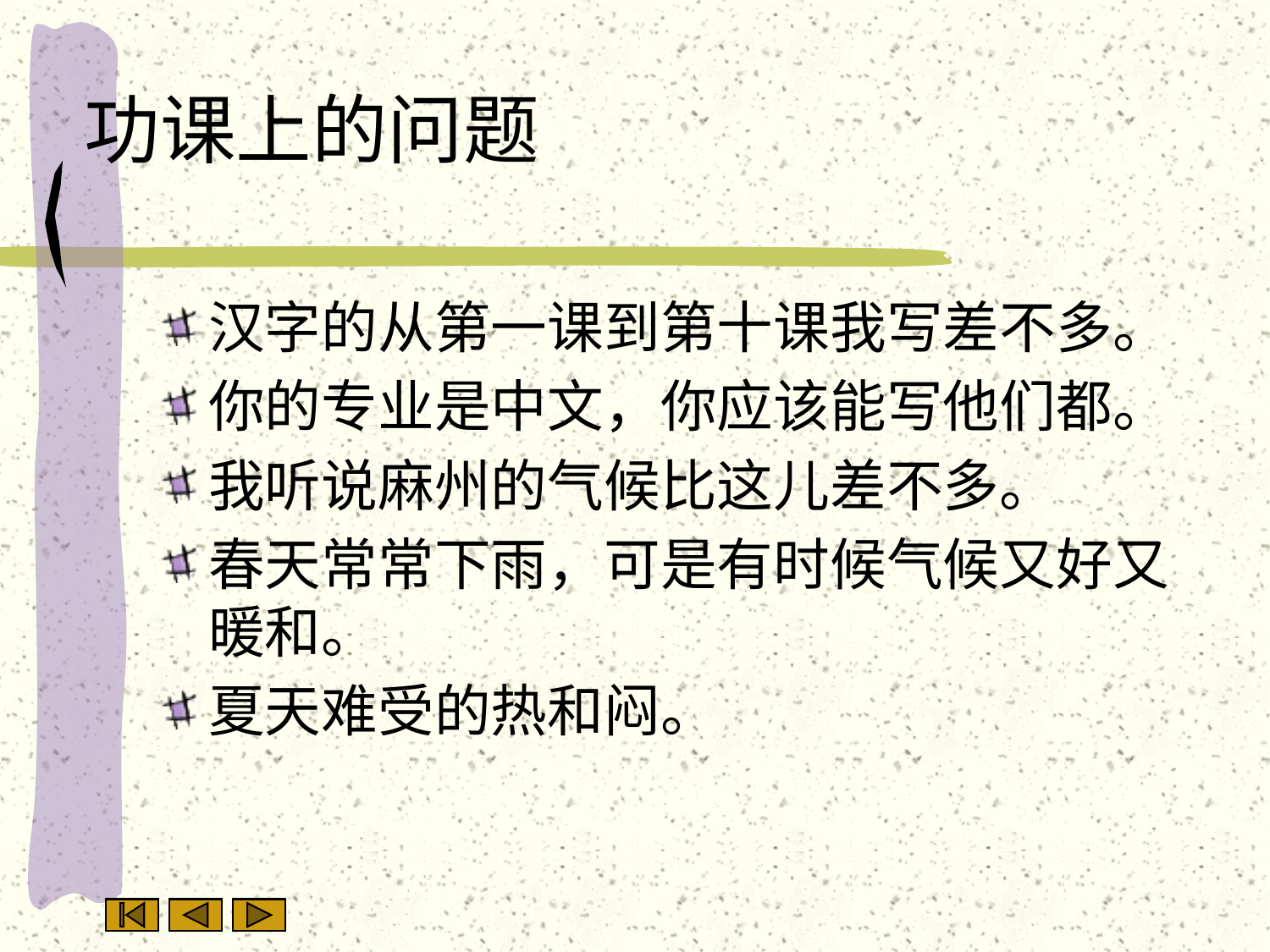

# 功课上的问题
汉字的从第一课到第十课我写差不多。
你的专业是中文，你应该能写他们都。
我听说麻州的气候比这儿差不多。
春天常常下雨，可是有时候气候又好又暖和。
夏天难受的热和闷。